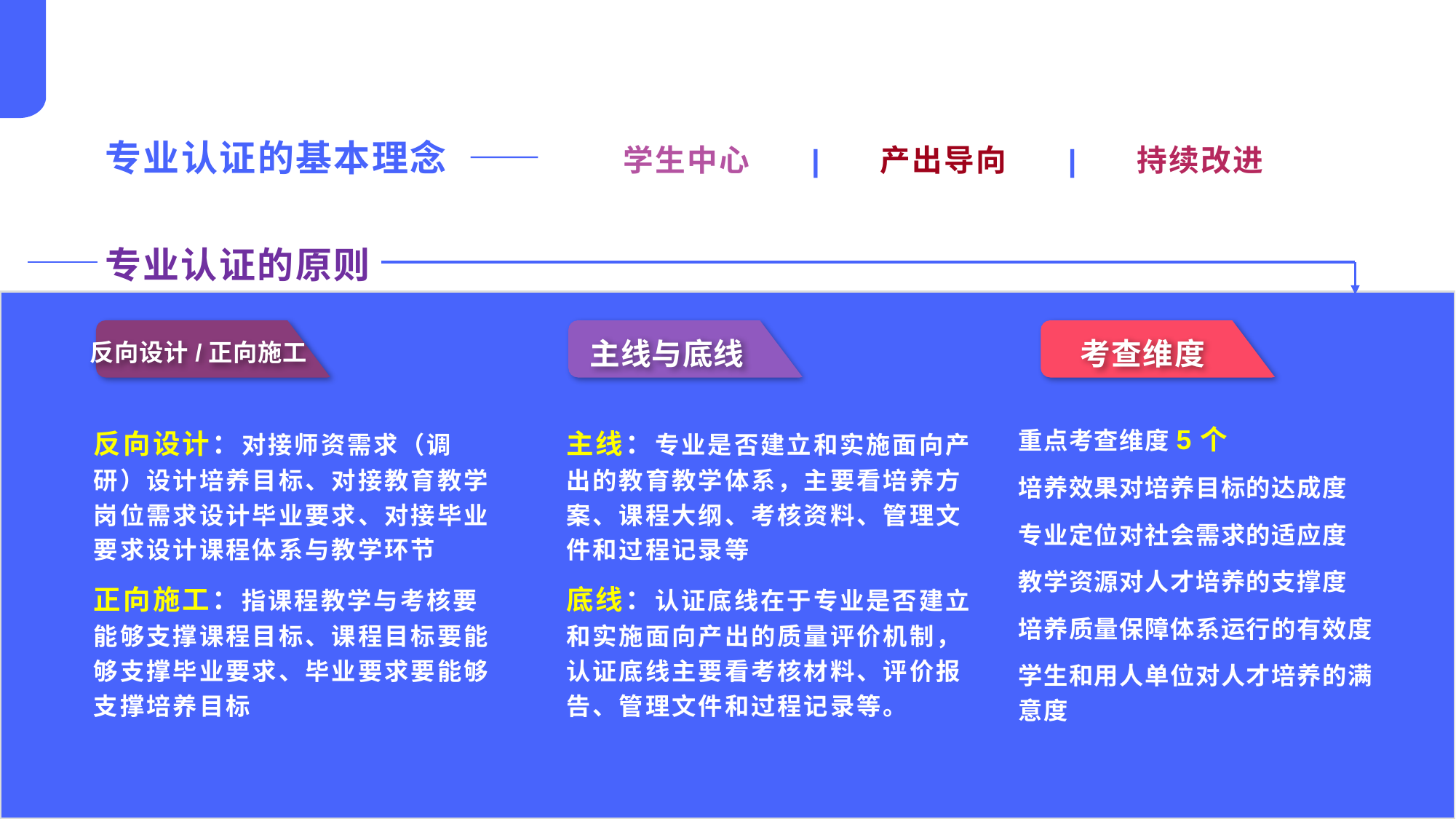

专业认证的基本理念  ——        学生中心      |     产出导向      |     持续改进
专业认证的原则

反向设计/正向施工
主线与底线
考查维度

反向设计：对接师资需求（调研）设计培养目标、对接教育教学岗位需求设计毕业要求、对接毕业要求设计课程体系与教学环节
正向施工：指课程教学与考核要能够支撑课程目标、课程目标要能够支撑毕业要求、毕业要求要能够支撑培养目标
主线：专业是否建立和实施面向产出的教育教学体系，主要看培养方案、课程大纲、考核资料、管理文件和过程记录等
底线：认证底线在于专业是否建立和实施面向产出的质量评价机制，认证底线主要看考核材料、评价报告、管理文件和过程记录等。
重点考查维度5个
培养效果对培养目标的达成度
专业定位对社会需求的适应度
教学资源对人才培养的支撑度
培养质量保障体系运行的有效度
学生和用人单位对人才培养的满意度